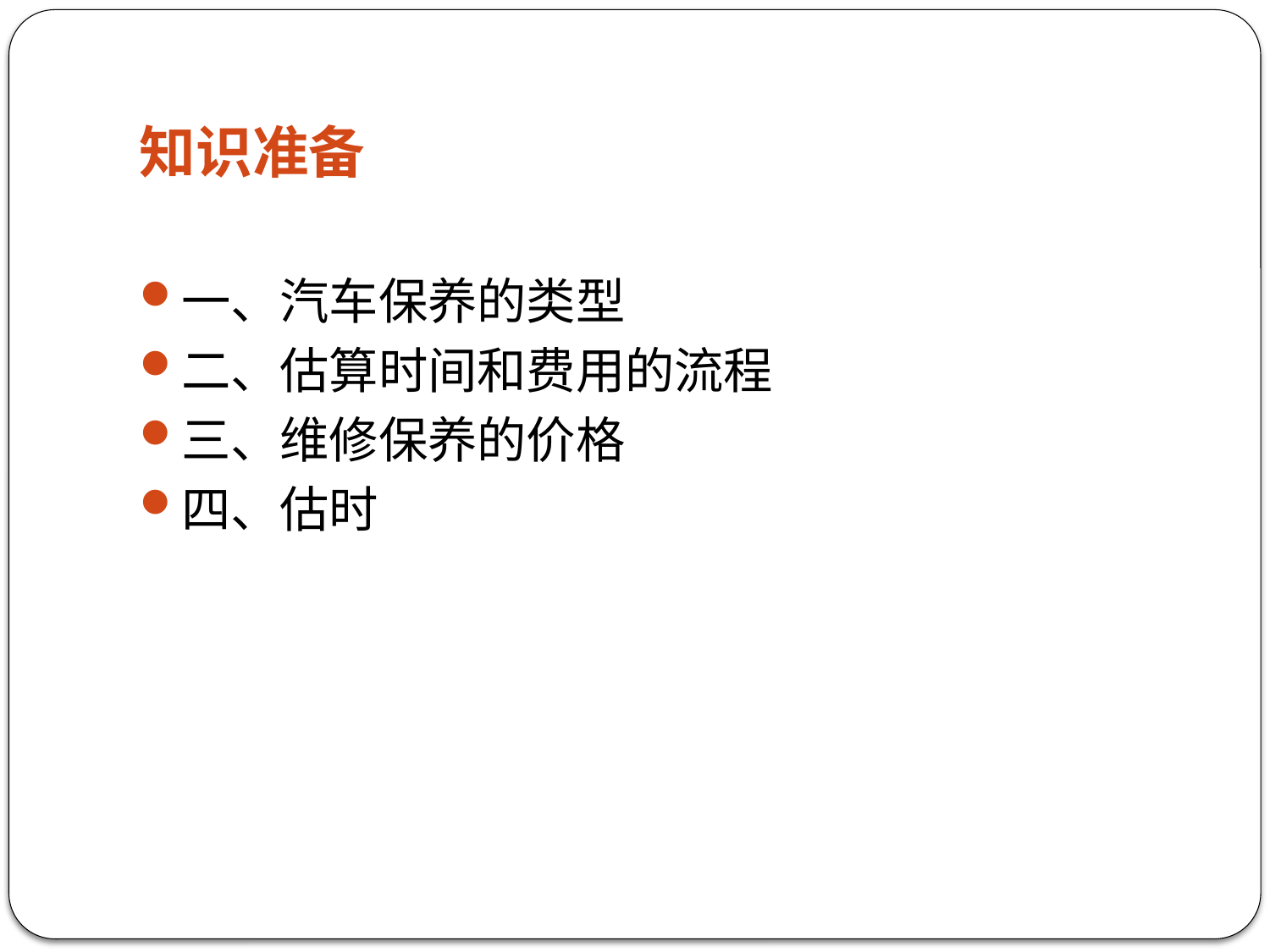

# 知识准备
一、汽车保养的类型
二、估算时间和费用的流程
三、维修保养的价格
四、估时